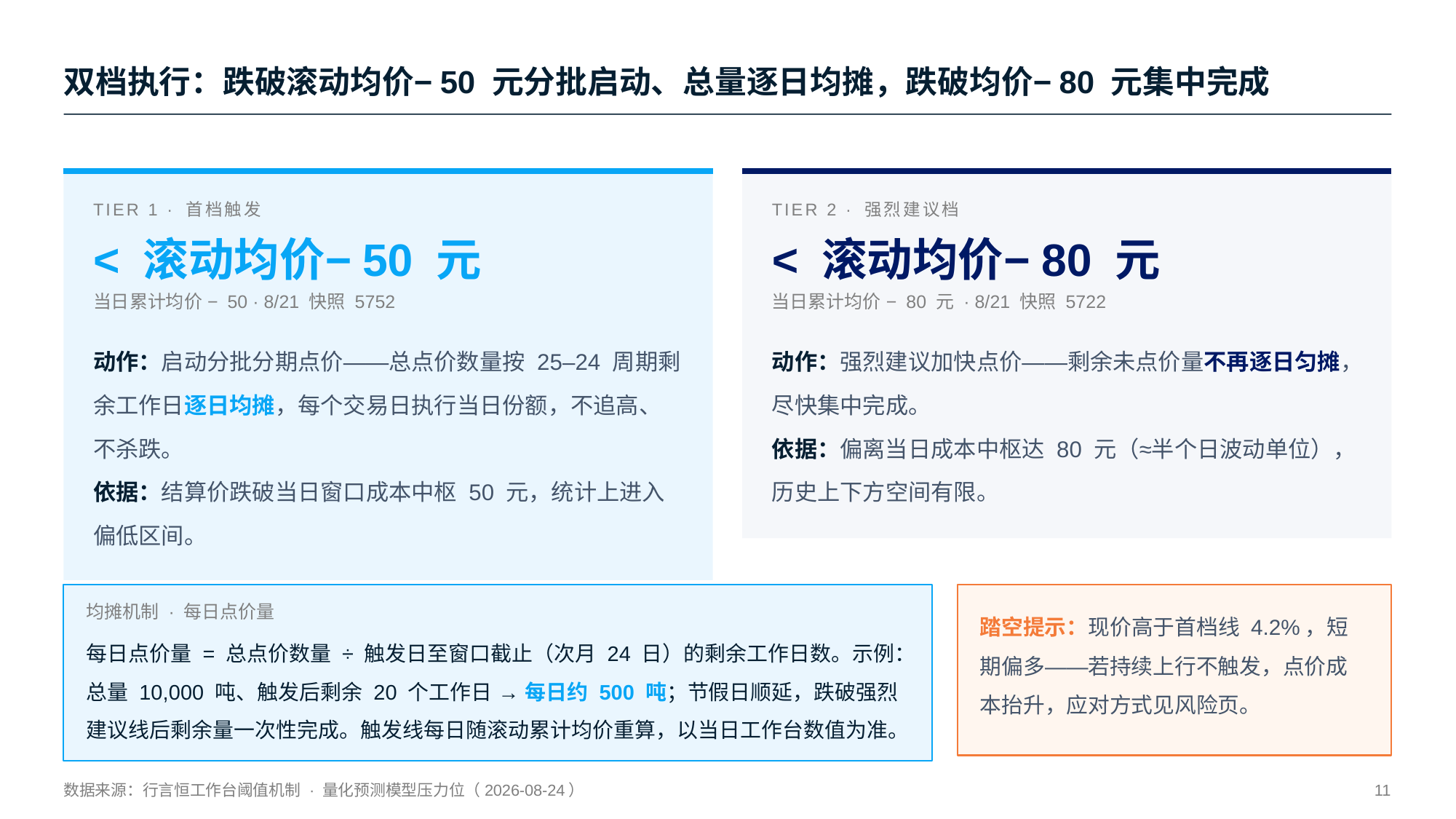

双档执行：跌破滚动均价−50 元分批启动、总量逐日均摊，跌破均价−80 元集中完成

TIER 1 · 首档触发
TIER 2 · 强烈建议档
< 滚动均价−50 元
< 滚动均价−80 元
当日累计均价 − 50 · 8/21 快照 5752
当日累计均价 − 80 元 · 8/21 快照 5722
动作：启动分批分期点价——总点价数量按 25–24 周期剩余工作日逐日均摊，每个交易日执行当日份额，不追高、不杀跌。
依据：结算价跌破当日窗口成本中枢 50 元，统计上进入偏低区间。
动作：强烈建议加快点价——剩余未点价量不再逐日匀摊，尽快集中完成。
依据：偏离当日成本中枢达 80 元（≈半个日波动单位），历史上下方空间有限。

均摊机制 · 每日点价量
踏空提示：现价高于首档线 4.2%，短期偏多——若持续上行不触发，点价成本抬升，应对方式见风险页。
每日点价量 = 总点价数量 ÷ 触发日至窗口截止（次月 24 日）的剩余工作日数。示例：总量 10,000 吨、触发后剩余 20 个工作日 → 每日约 500 吨；节假日顺延，跌破强烈建议线后剩余量一次性完成。触发线每日随滚动累计均价重算，以当日工作台数值为准。
数据来源：行言恒工作台阈值机制 · 量化预测模型压力位（2026-08-24）
11